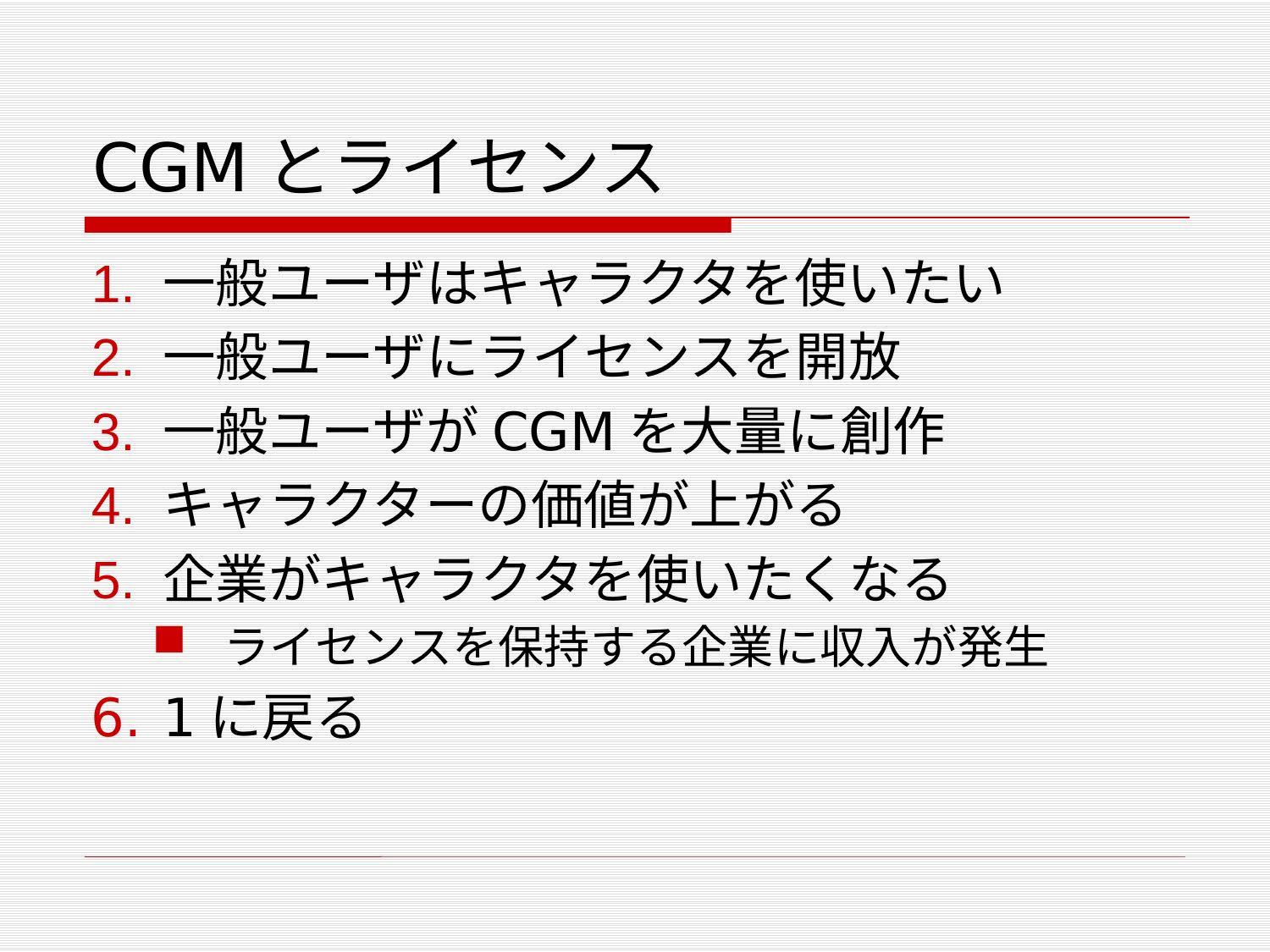

# CGMとライセンス
一般ユーザはキャラクタを使いたい
一般ユーザにライセンスを開放
一般ユーザがCGMを大量に創作
キャラクターの価値が上がる
企業がキャラクタを使いたくなる
ライセンスを保持する企業に収入が発生
1に戻る